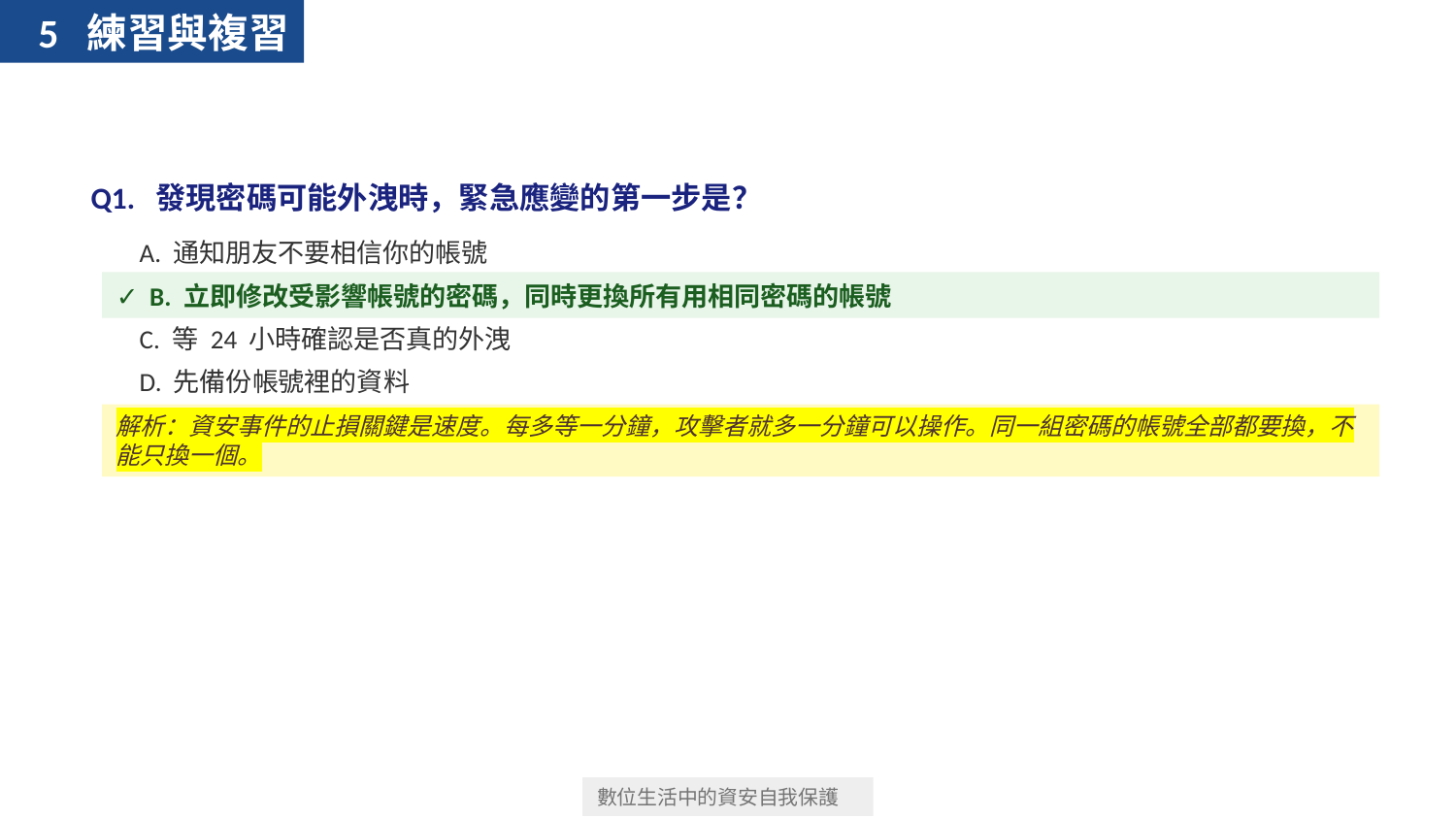

5  練習與複習
Q1.  發現密碼可能外洩時，緊急應變的第一步是？
    A. 通知朋友不要相信你的帳號
✓  B. 立即修改受影響帳號的密碼，同時更換所有用相同密碼的帳號
    C. 等 24 小時確認是否真的外洩
    D. 先備份帳號裡的資料
解析：資安事件的止損關鍵是速度。每多等一分鐘，攻擊者就多一分鐘可以操作。同一組密碼的帳號全部都要換，不能只換一個。
數位生活中的資安自我保護